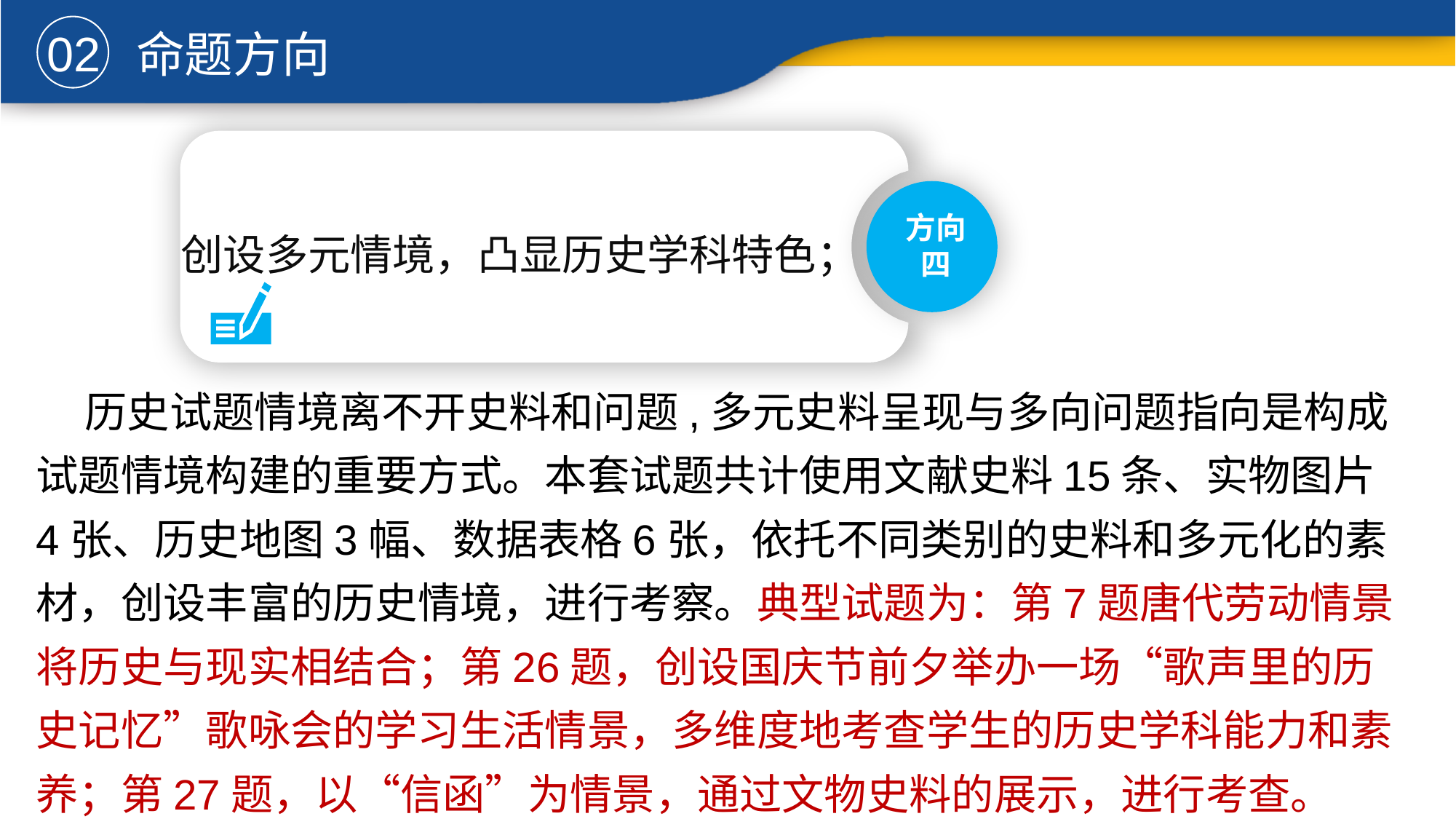

02
命题方向

创设多元情境，凸显历史学科特色；
方向四

    历史试题情境离不开史料和问题,多元史料呈现与多向问题指向是构成试题情境构建的重要方式。本套试题共计使用文献史料15条、实物图片4张、历史地图3幅、数据表格6张，依托不同类别的史料和多元化的素材，创设丰富的历史情境，进行考察。典型试题为：第7题唐代劳动情景将历史与现实相结合；第26题，创设国庆节前夕举办一场“歌声里的历史记忆”歌咏会的学习生活情景，多维度地考查学生的历史学科能力和素养；第27题，以“信函”为情景，通过文物史料的展示，进行考查。